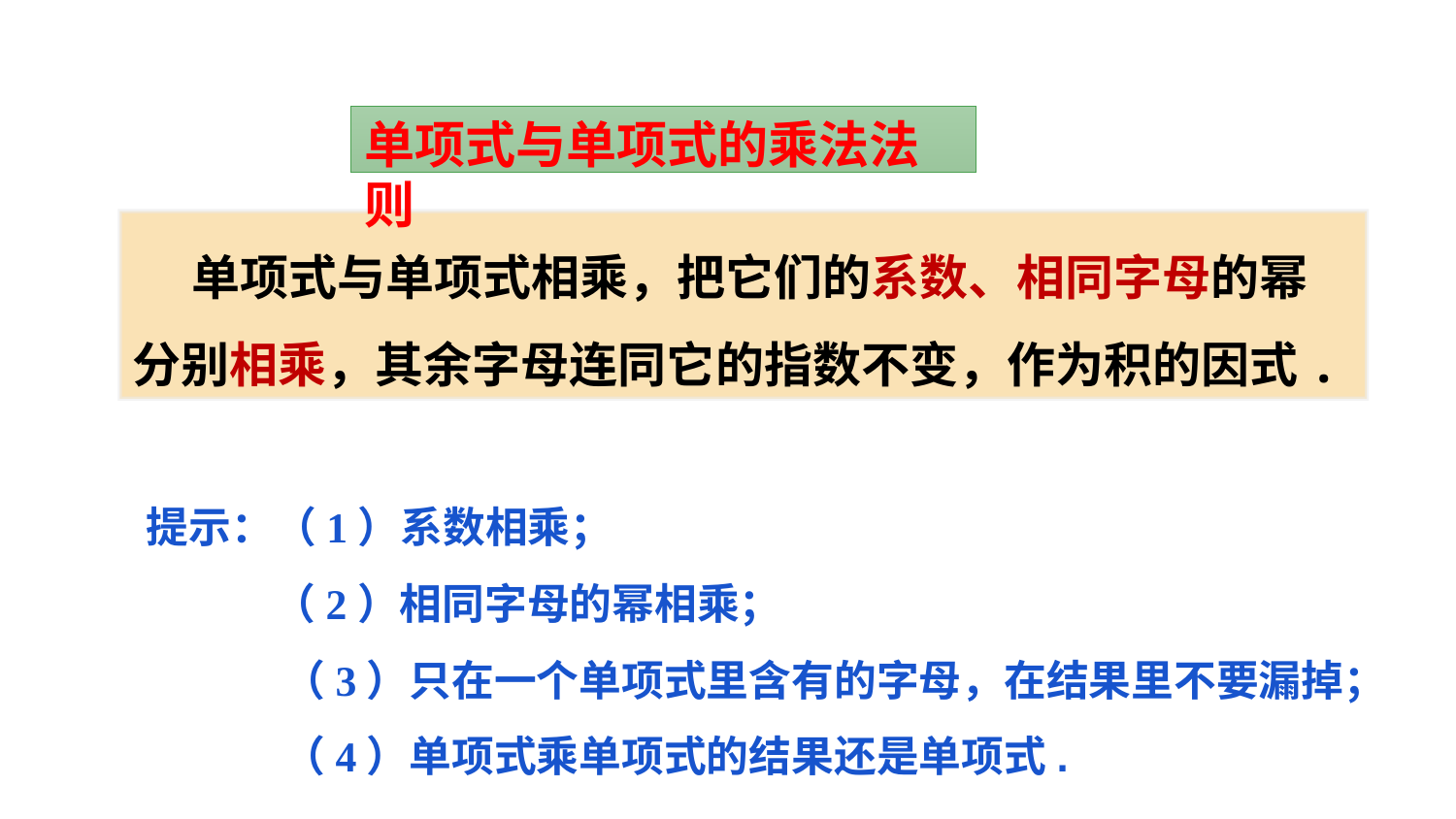

单项式与单项式的乘法法则
     单项式与单项式相乘，把它们的系数、相同字母的幂分别相乘，其余字母连同它的指数不变，作为积的因式.
提示：（1）系数相乘；
            （2）相同字母的幂相乘；
             （3）只在一个单项式里含有的字母，在结果里不要漏掉；
             （4）单项式乘单项式的结果还是单项式.